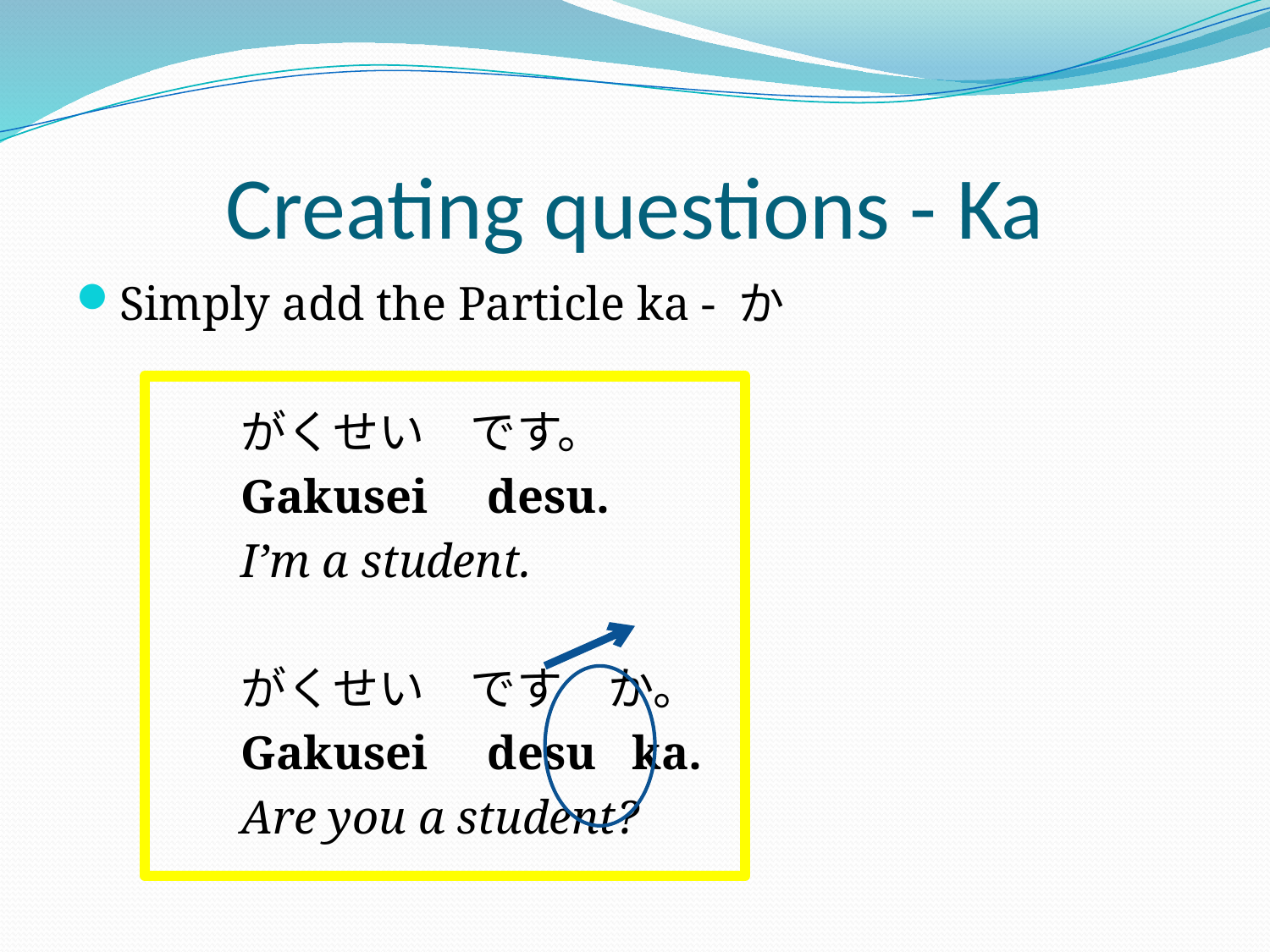

# Creating questions - Ka
Simply add the Particle ka - か

		がくせい　です。
		Gakusei     desu.
		I’m a student.

		がくせい　です　か。
		Gakusei     desu   ka.
		Are you a student?